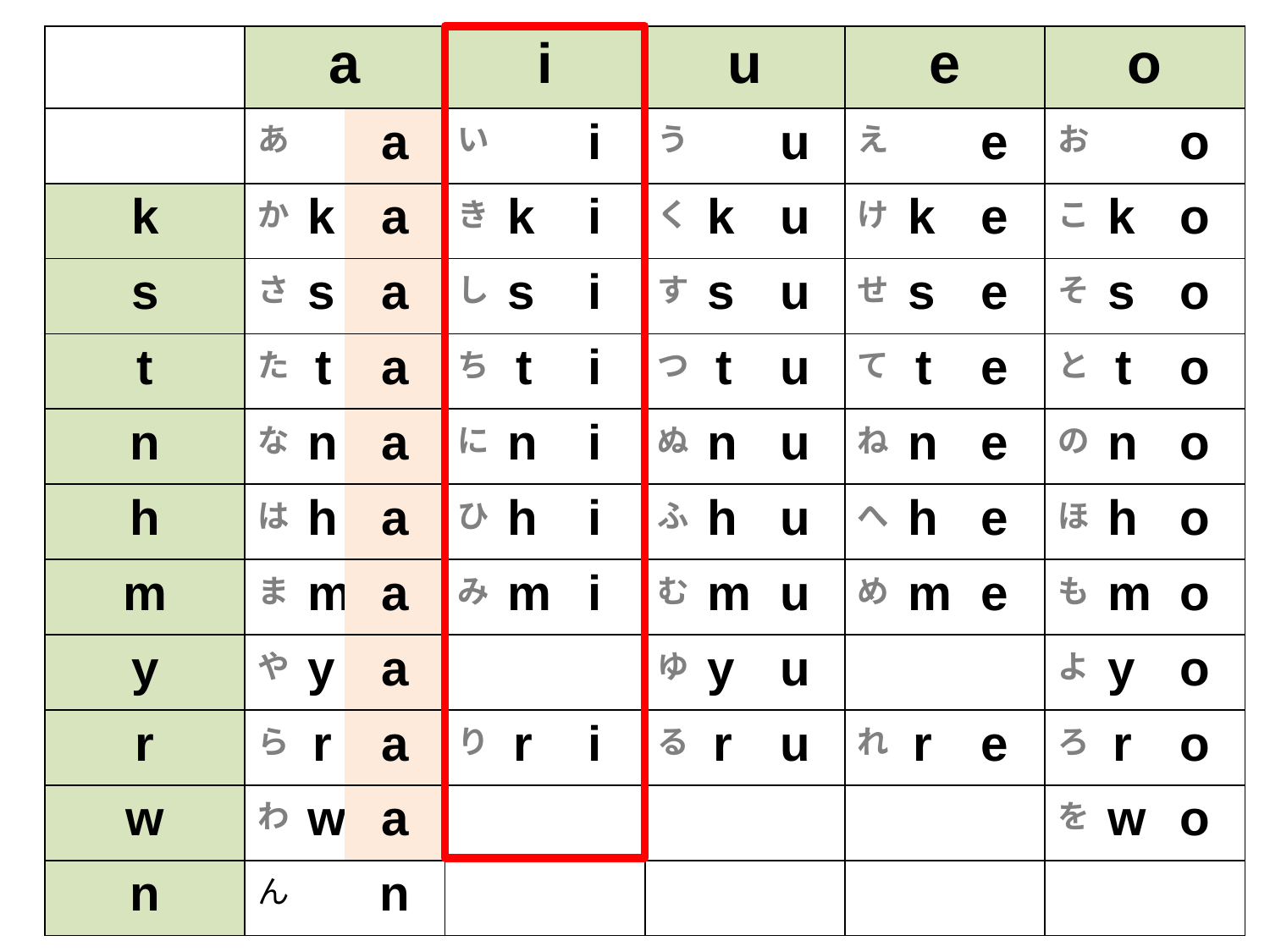

|  | a |  |  | i |  |  | u |  |  | e |  |  | o |  |  |
| --- | --- | --- | --- | --- | --- | --- | --- | --- | --- | --- | --- | --- | --- | --- | --- |
|  | あ |  | a | い |  | i | う |  | u | え |  | e | お |  | o |
| k | か | k | a | き | k | i | く | k | u | け | k | e | こ | k | o |
| s | さ | s | a | し | s | i | す | s | u | せ | s | e | そ | s | o |
| t | た | t | a | ち | t | i | つ | t | u | て | t | e | と | t | o |
| n | な | n | a | に | n | i | ぬ | n | u | ね | n | e | の | n | o |
| h | は | h | a | ひ | h | i | ふ | h | u | へ | h | e | ほ | h | o |
| m | ま | m | a | み | m | i | む | m | u | め | m | e | も | m | o |
| y | や | y | a |  |  |  | ゆ | y | u |  |  |  | よ | y | o |
| r | ら | r | a | り | r | i | る | r | u | れ | r | e | ろ | r | o |
| w | わ | w | a |  |  |  |  |  |  |  |  |  | を | w | o |
| n | ん |  | n |  |  |  |  |  |  |  |  |  |  |  |  |